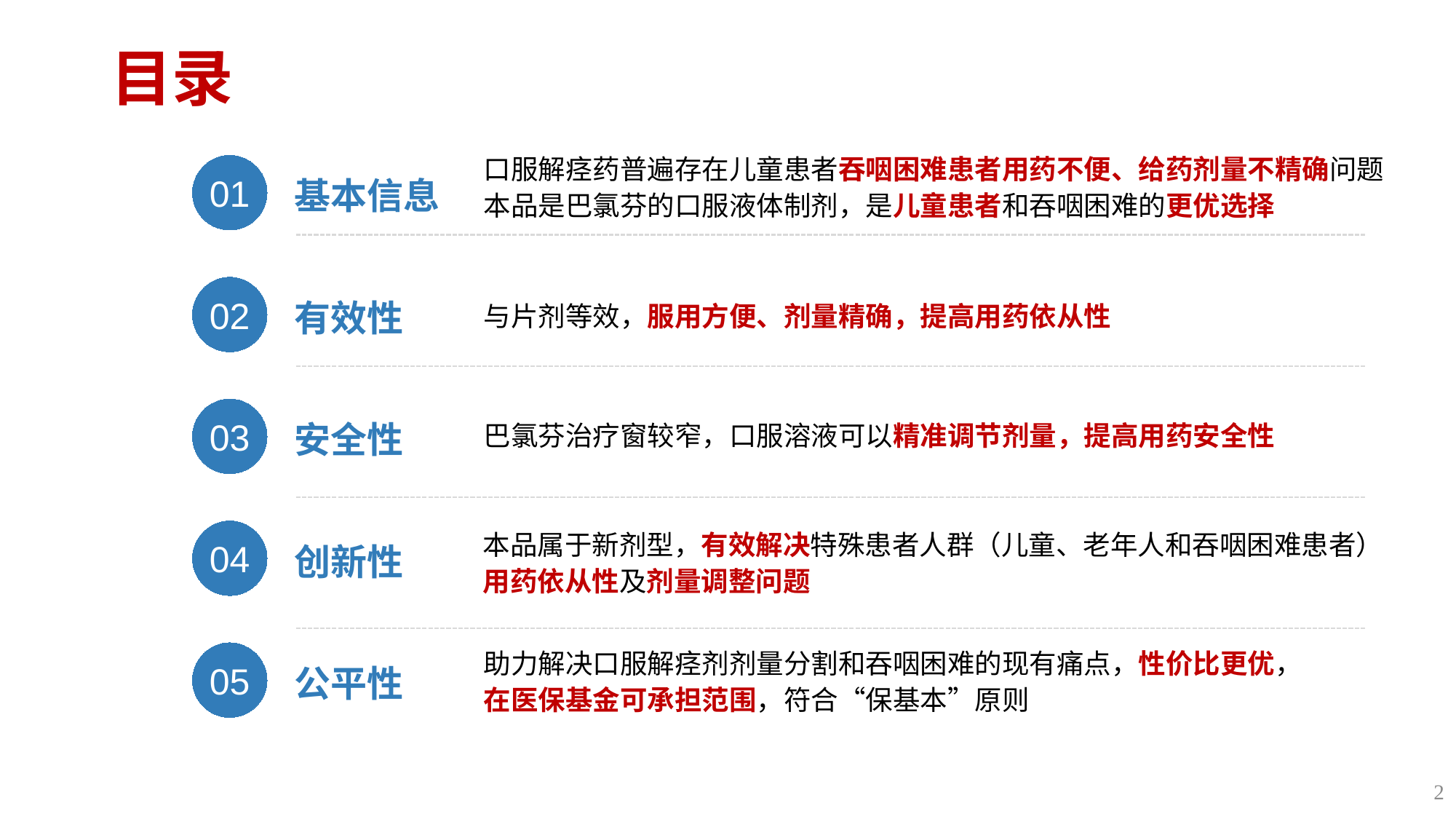

# 目录
口服解痉药普遍存在儿童患者吞咽困难患者用药不便、给药剂量不精确问题
本品是巴氯芬的口服液体制剂，是儿童患者和吞咽困难的更优选择
01
基本信息
与片剂等效，服用方便、剂量精确，提高用药依从性
02
有效性
巴氯芬治疗窗较窄，口服溶液可以精准调节剂量，提高用药安全性
03
安全性
04
本品属于新剂型，有效解决特殊患者人群（儿童、老年人和吞咽困难患者）用药依从性及剂量调整问题
创新性
助力解决口服解痉剂剂量分割和吞咽困难的现有痛点，性价比更优，
在医保基金可承担范围，符合“保基本”原则
05
公平性
2